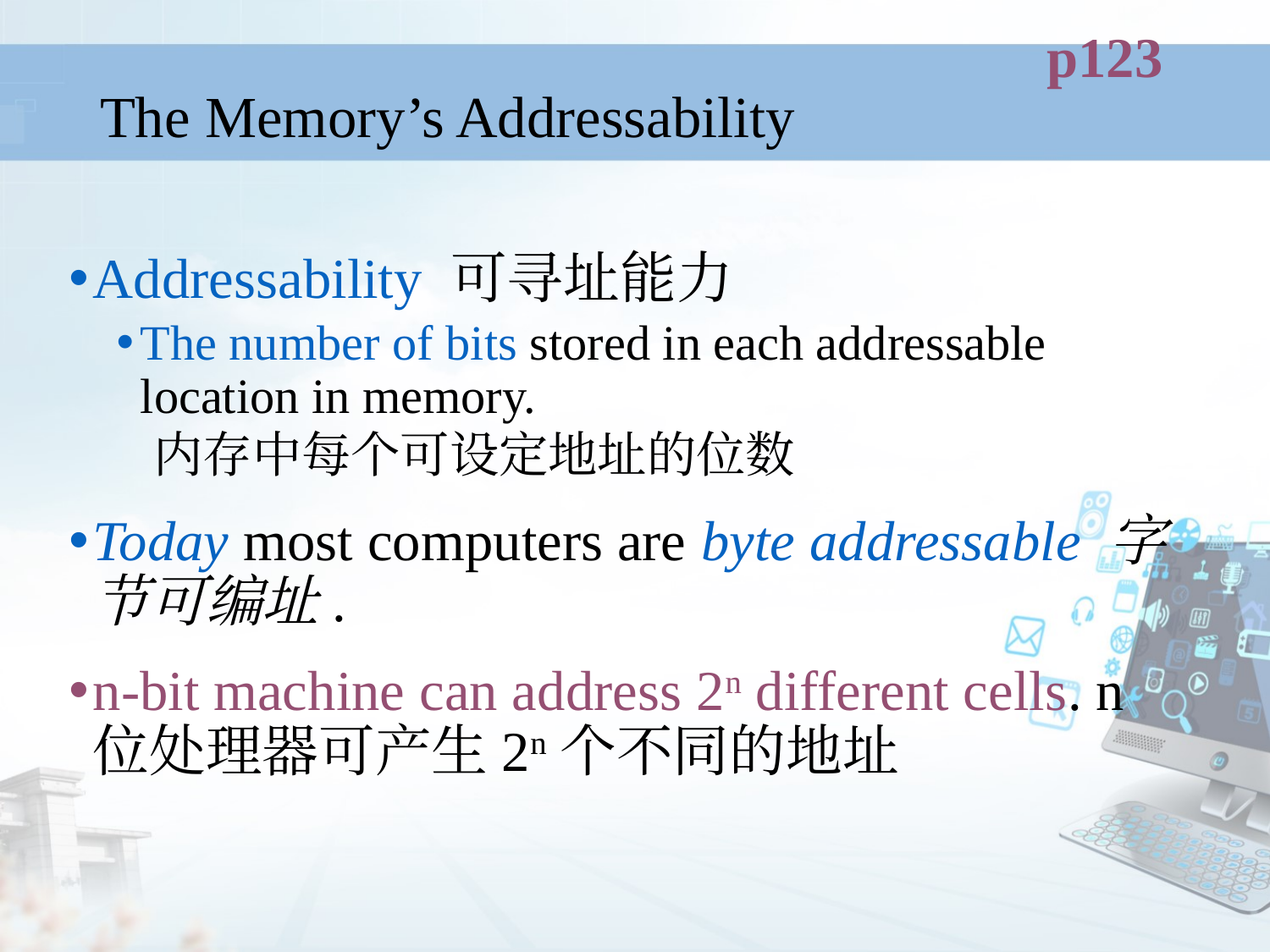

p123
# The Memory’s Addressability
Addressability 可寻址能力
The number of bits stored in each addressable location in memory.
  内存中每个可设定地址的位数
Today most computers are byte addressable 字节可编址.
n-bit machine can address 2n different cells. n位处理器可产生2n个不同的地址